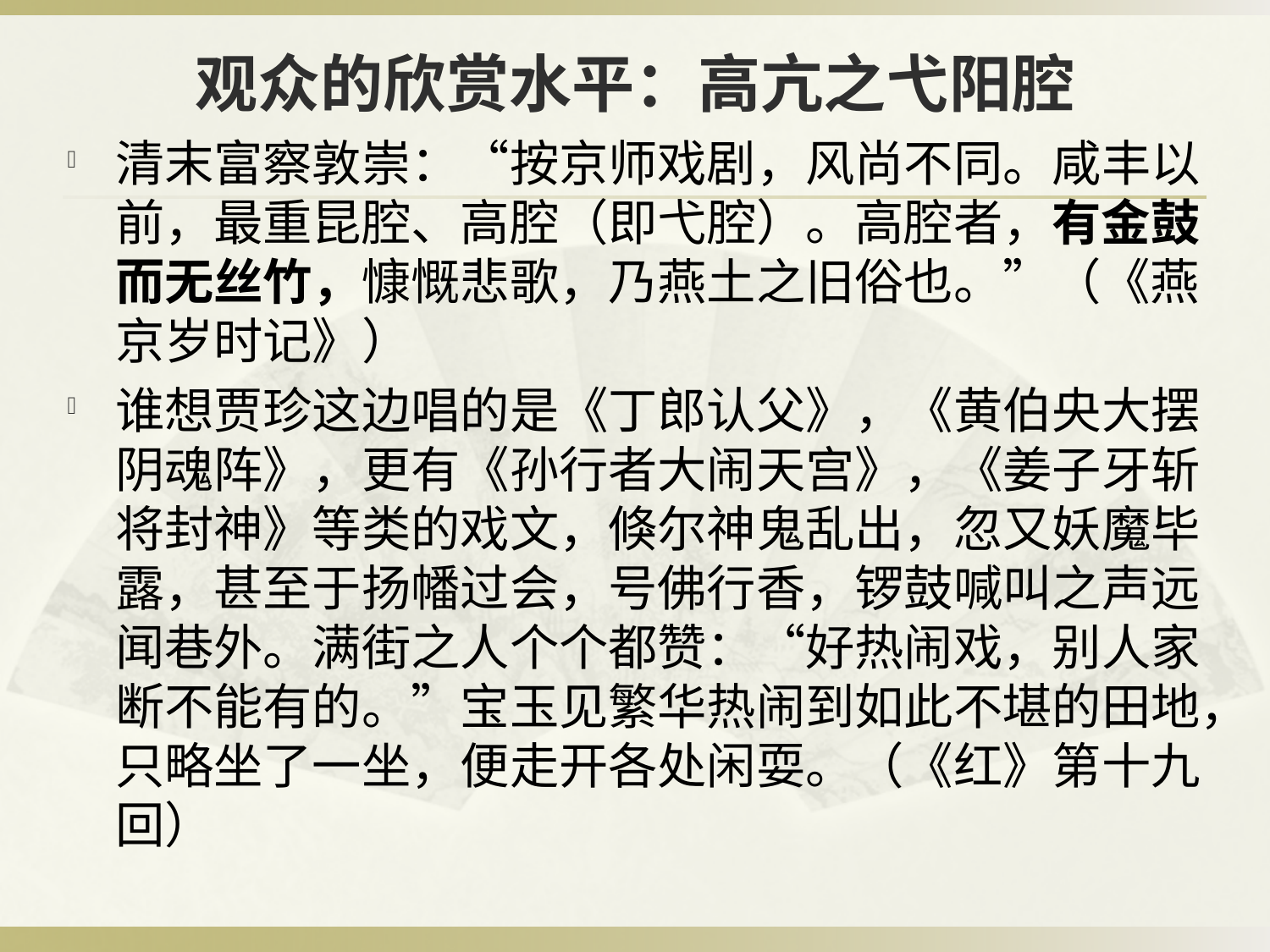

# 观众的欣赏水平：高亢之弋阳腔
清末富察敦崇：“按京师戏剧，风尚不同。咸丰以前，最重昆腔、高腔（即弋腔）。高腔者，有金鼓而无丝竹，慷慨悲歌，乃燕土之旧俗也。”（《燕京岁时记》）
谁想贾珍这边唱的是《丁郎认父》，《黄伯央大摆阴魂阵》，更有《孙行者大闹天宫》，《姜子牙斩将封神》等类的戏文，倏尔神鬼乱出，忽又妖魔毕露，甚至于扬幡过会，号佛行香，锣鼓喊叫之声远闻巷外。满街之人个个都赞：“好热闹戏，别人家断不能有的。”宝玉见繁华热闹到如此不堪的田地，只略坐了一坐，便走开各处闲耍。（《红》第十九回）